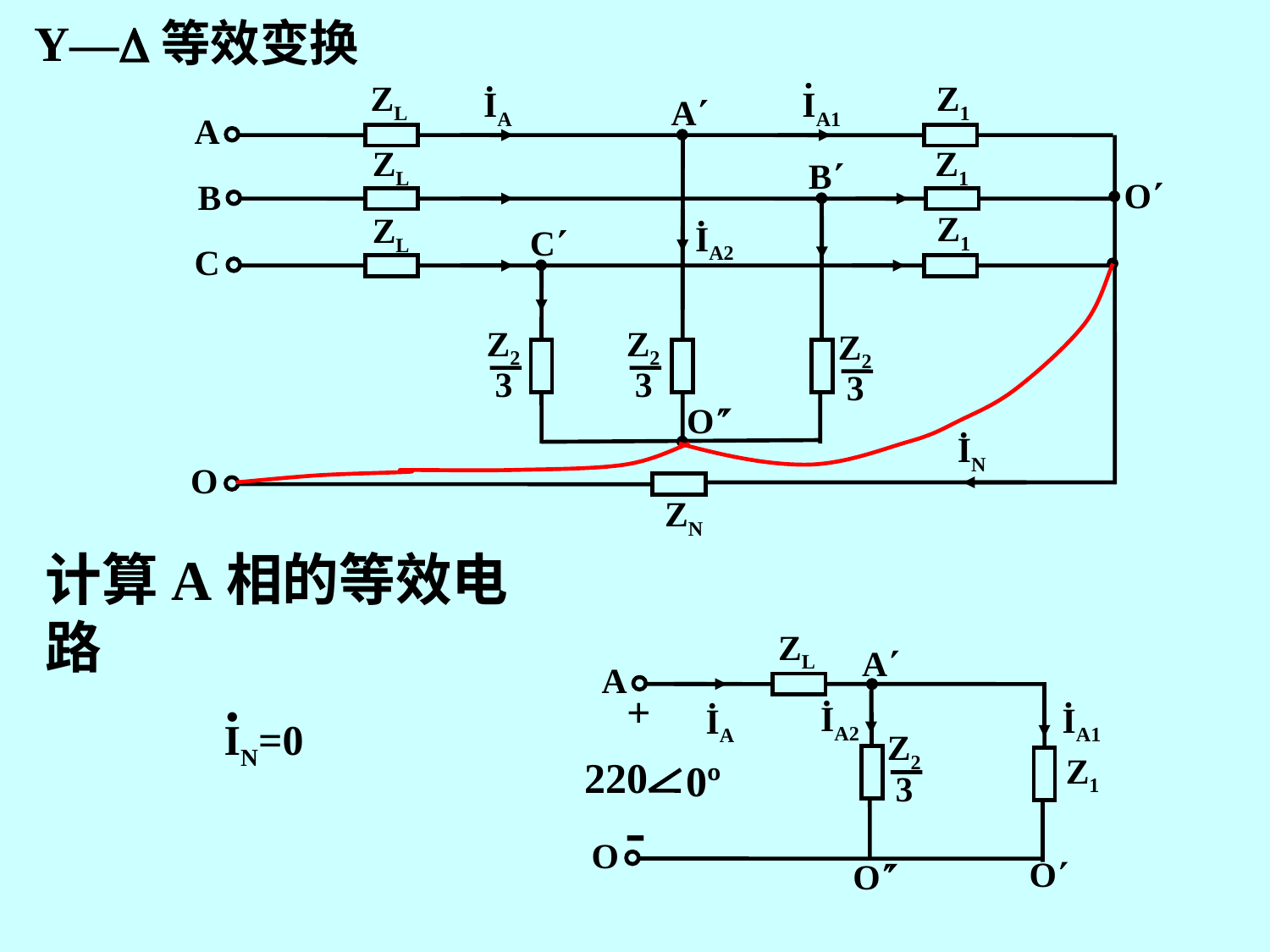

Y—Δ等效变换
.
IA1
.
IA
ZL
Z1
A′
A

ZL

Z1

B′
O′
B

.
IA2

Z1
ZL

C′

C

Z2
3

Z2
3

Z2
3

′
O′

.
IN

O

ZN

计算A相的等效电路
ZL
A

.
IA2
.
IA1
.
IA

+

Z2
3

Z1
220
0º

-

O
′
O′
O′

A′

•
IN=0